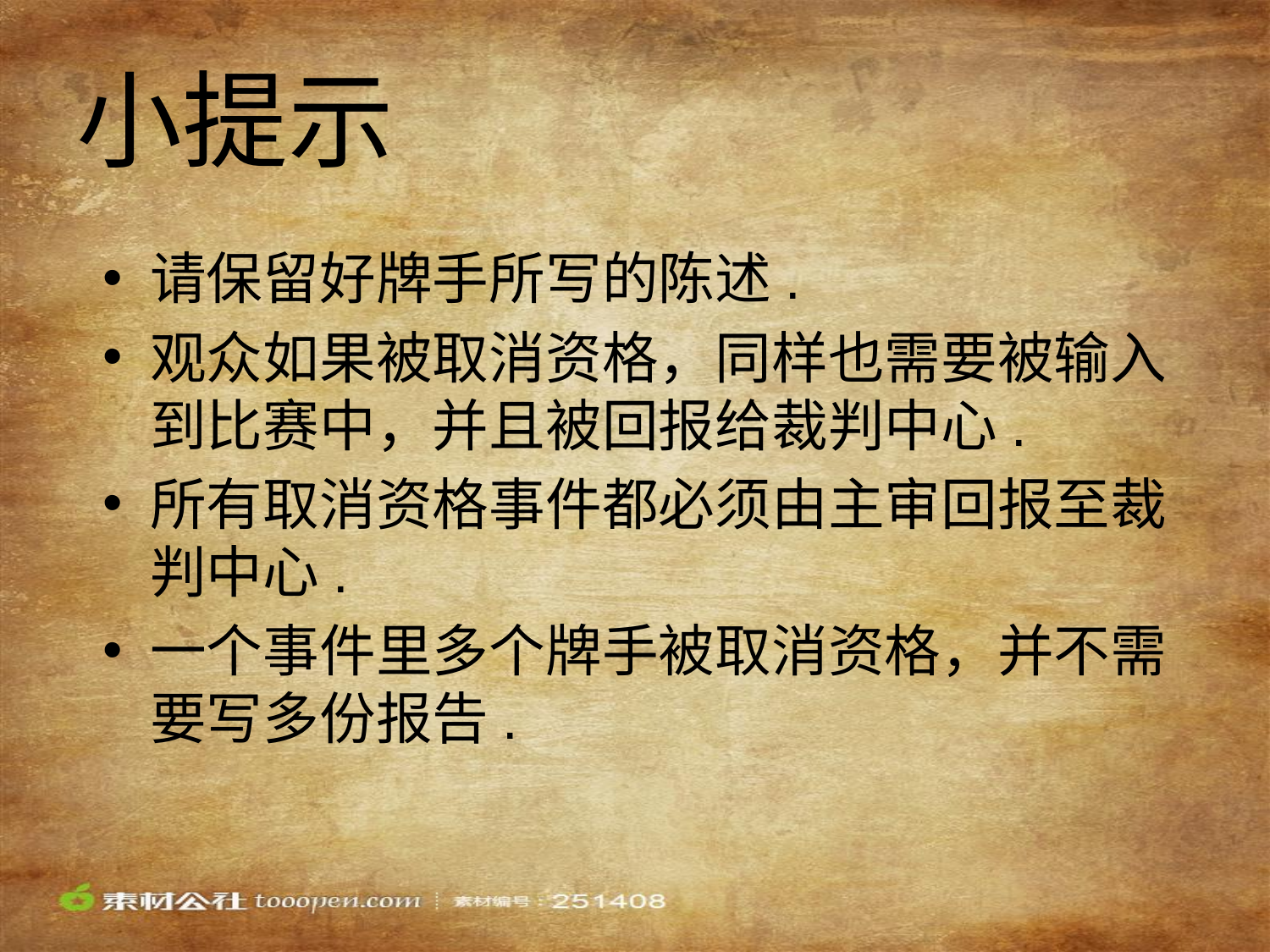

# 小提示
请保留好牌手所写的陈述.
观众如果被取消资格，同样也需要被输入到比赛中，并且被回报给裁判中心.
所有取消资格事件都必须由主审回报至裁判中心.
一个事件里多个牌手被取消资格，并不需要写多份报告.